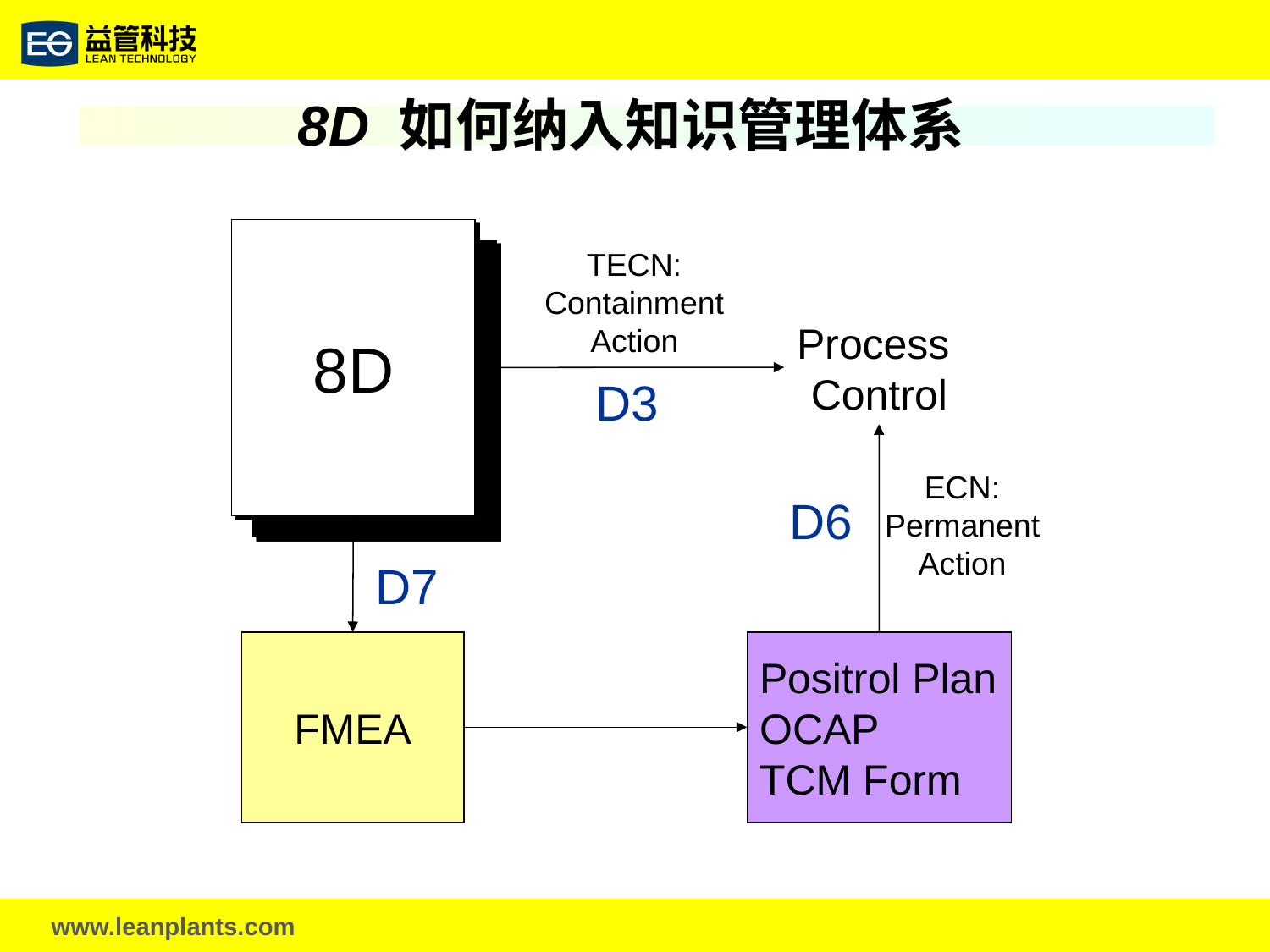

# 8D 如何纳入知识管理体系
8D
TECN:
Containment
Action

Process
Control
D3
ECN:
Permanent
Action
D6
D7
FMEA
Positrol Plan
OCAP
TCM Form
58